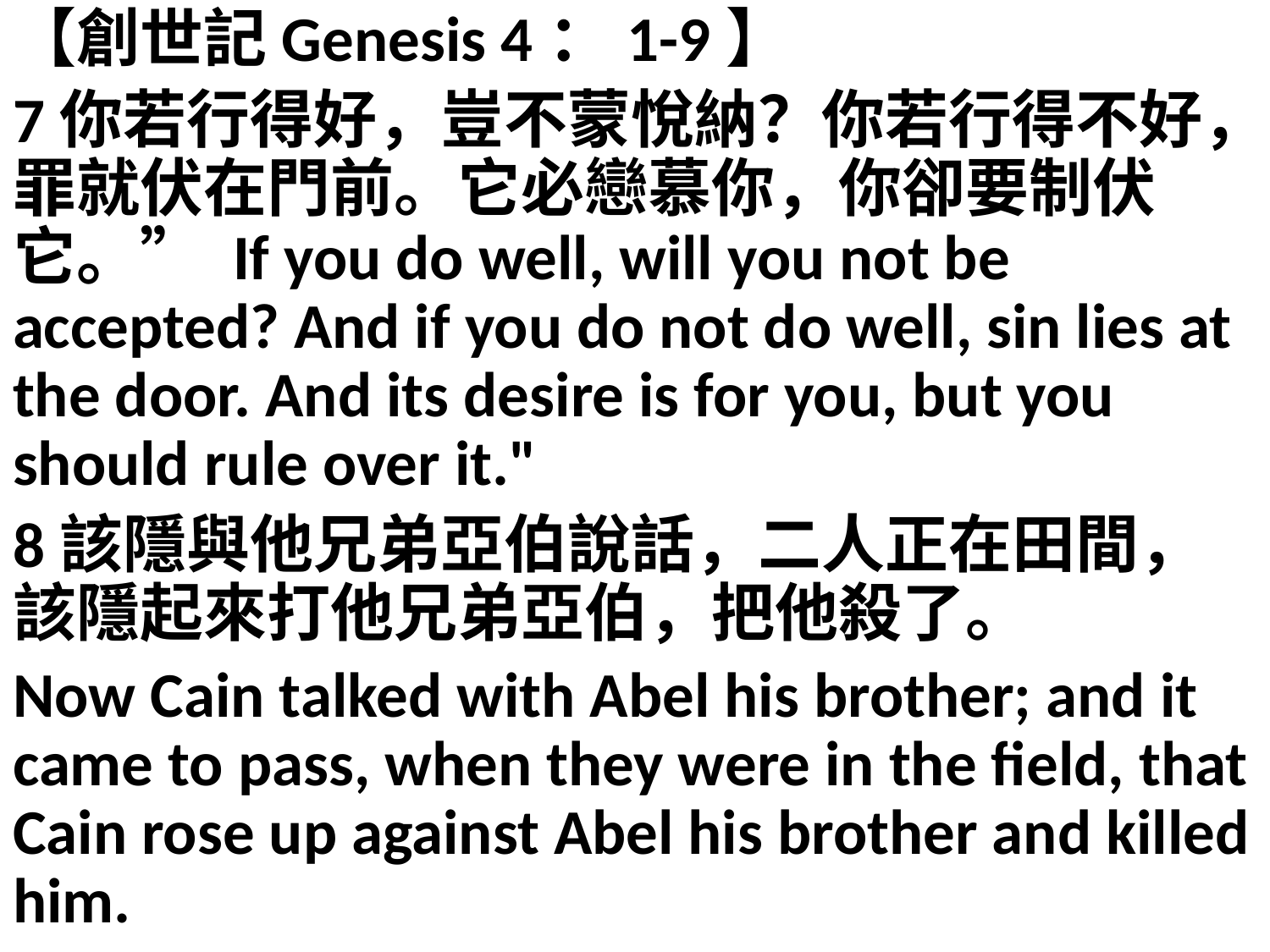

【創世記Genesis 4：1-9】
7你若行得好，豈不蒙悅納？你若行得不好，罪就伏在門前。它必戀慕你，你卻要制伏它。” If you do well, will you not be accepted? And if you do not do well, sin lies at the door. And its desire is for you, but you should rule over it."
8該隱與他兄弟亞伯說話，二人正在田間，該隱起來打他兄弟亞伯，把他殺了。
Now Cain talked with Abel his brother; and it came to pass, when they were in the field, that Cain rose up against Abel his brother and killed him.